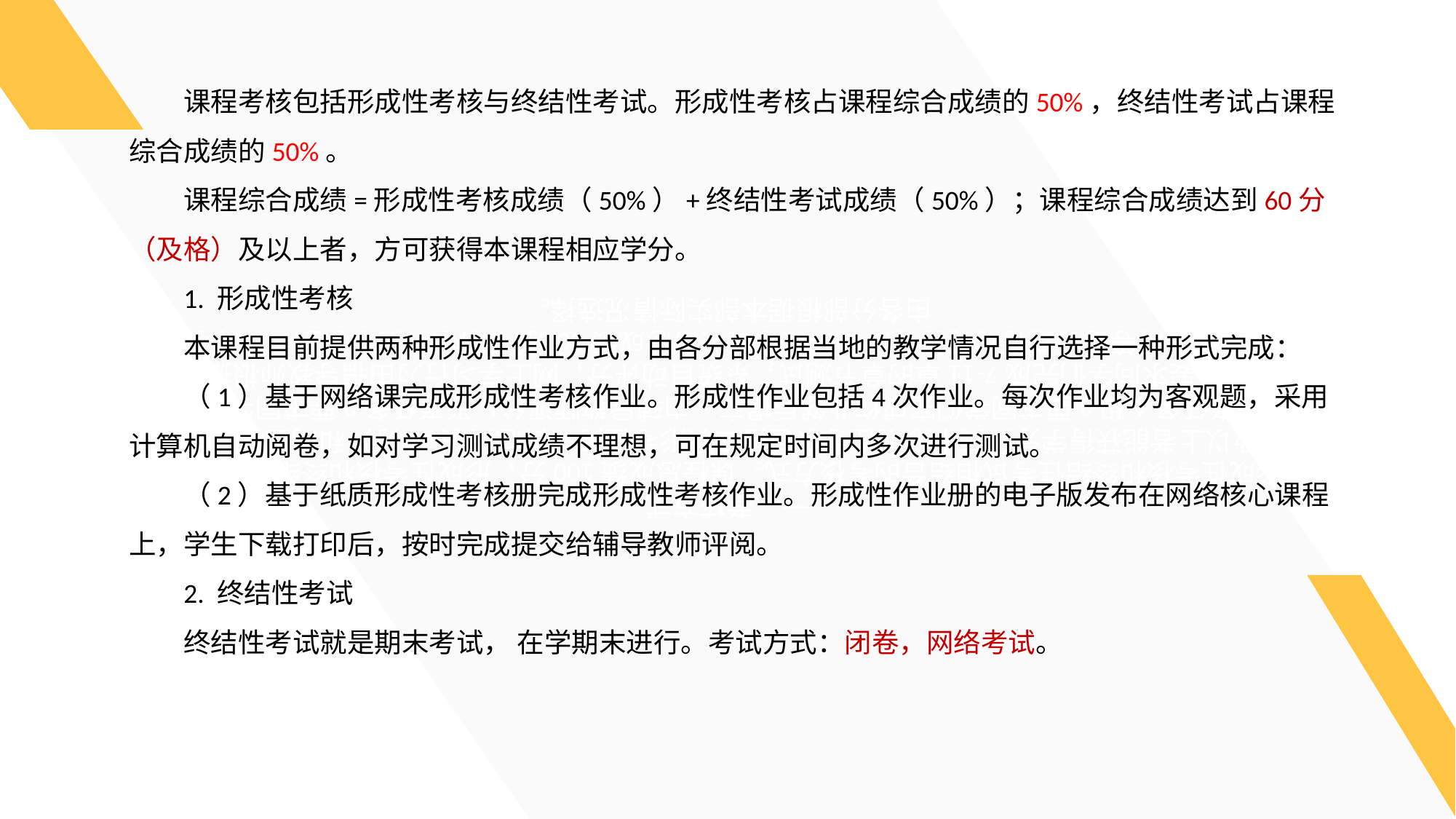

一、考核方式
 本课程采用形成性考核和终结性考试相结合的考核方式。课程总成绩100分，形成性考核和终结性考试各占50%，最后总成绩60分及以上者能获得学分。其中形成性考核包括四次形考任务（占总成绩40分）和网上学习行为表现（占总成绩10分）。形考任务1和3要求同学们完成作业然后提交，由辅导教师评分；形考任务2要求同学们完成1-6章的章节测验，形考任务4要求同学们完成7-11章的章节测试，系统自动评分；网上学习行为由辅导教师根据学生完成形考任务、参与讨论、登录情况等综合进行进行打分。终结性考试（占总成绩50分）有两种方式可选：1.网考；2.纸笔考试，由各分部根据本部实际情况选择。

课程考核包括形成性考核与终结性考试。形成性考核占课程综合成绩的50%，终结性考试占课程综合成绩的50%。
课程综合成绩=形成性考核成绩（50%）+终结性考试成绩（50%）；课程综合成绩达到60分（及格）及以上者，方可获得本课程相应学分。
1. 形成性考核
本课程目前提供两种形成性作业方式，由各分部根据当地的教学情况自行选择一种形式完成：
（1）基于网络课完成形成性考核作业。形成性作业包括4次作业。每次作业均为客观题，采用计算机自动阅卷，如对学习测试成绩不理想，可在规定时间内多次进行测试。
（2）基于纸质形成性考核册完成形成性考核作业。形成性作业册的电子版发布在网络核心课程上，学生下载打印后，按时完成提交给辅导教师评阅。
2. 终结性考试
终结性考试就是期末考试， 在学期末进行。考试方式：闭卷，网络考试。